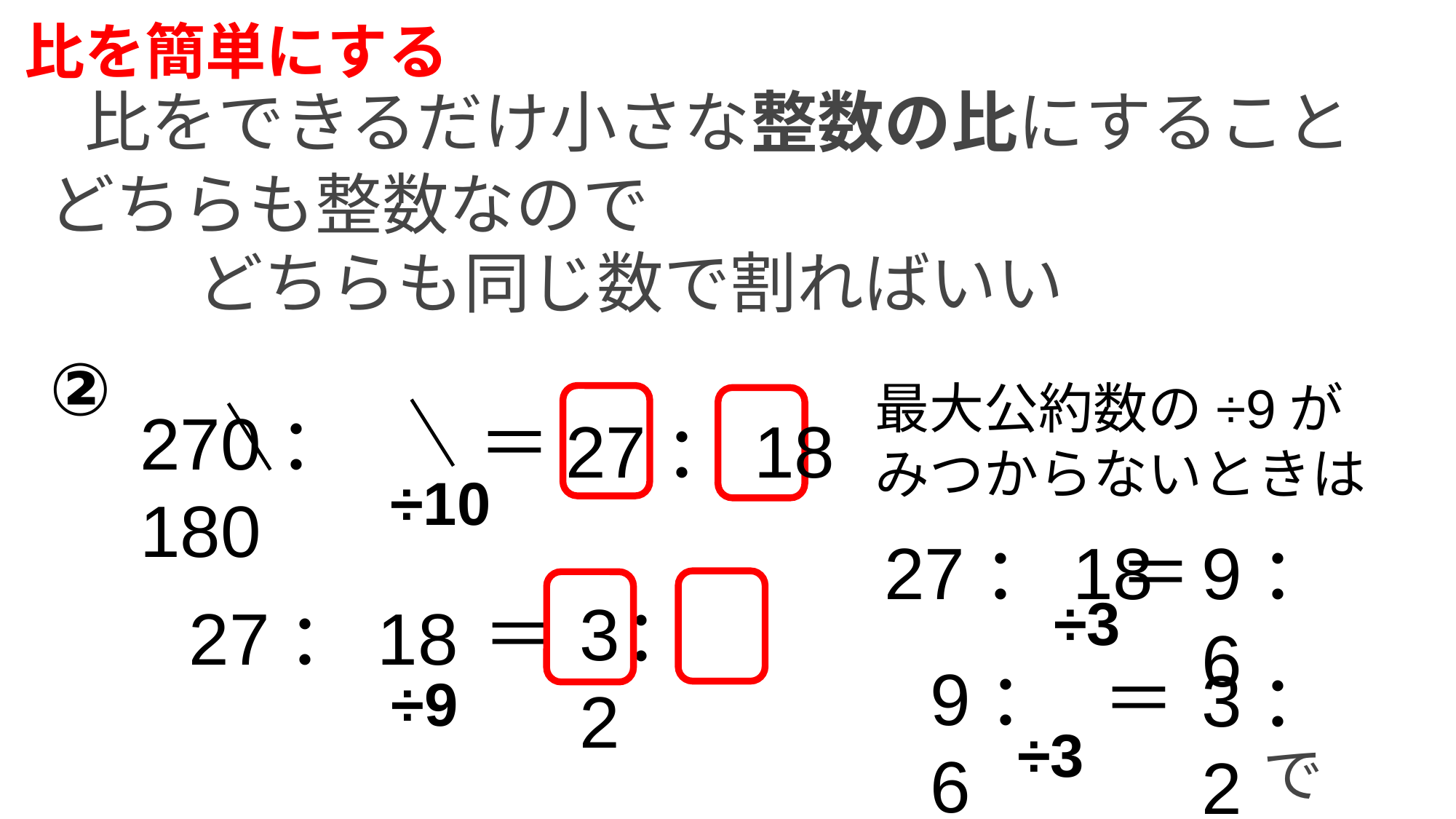

比を簡単にする
比をできるだけ小さな整数の比にすること
どちらも整数なので
どちらも同じ数で割ればいい
②
最大公約数の÷9が
みつからないときは

＝
270：180
27：18
÷10
＝
9：6
27：18

÷3
3　2
：
＝
27：18
＝
9：6
3：2
÷9
÷3
でOK